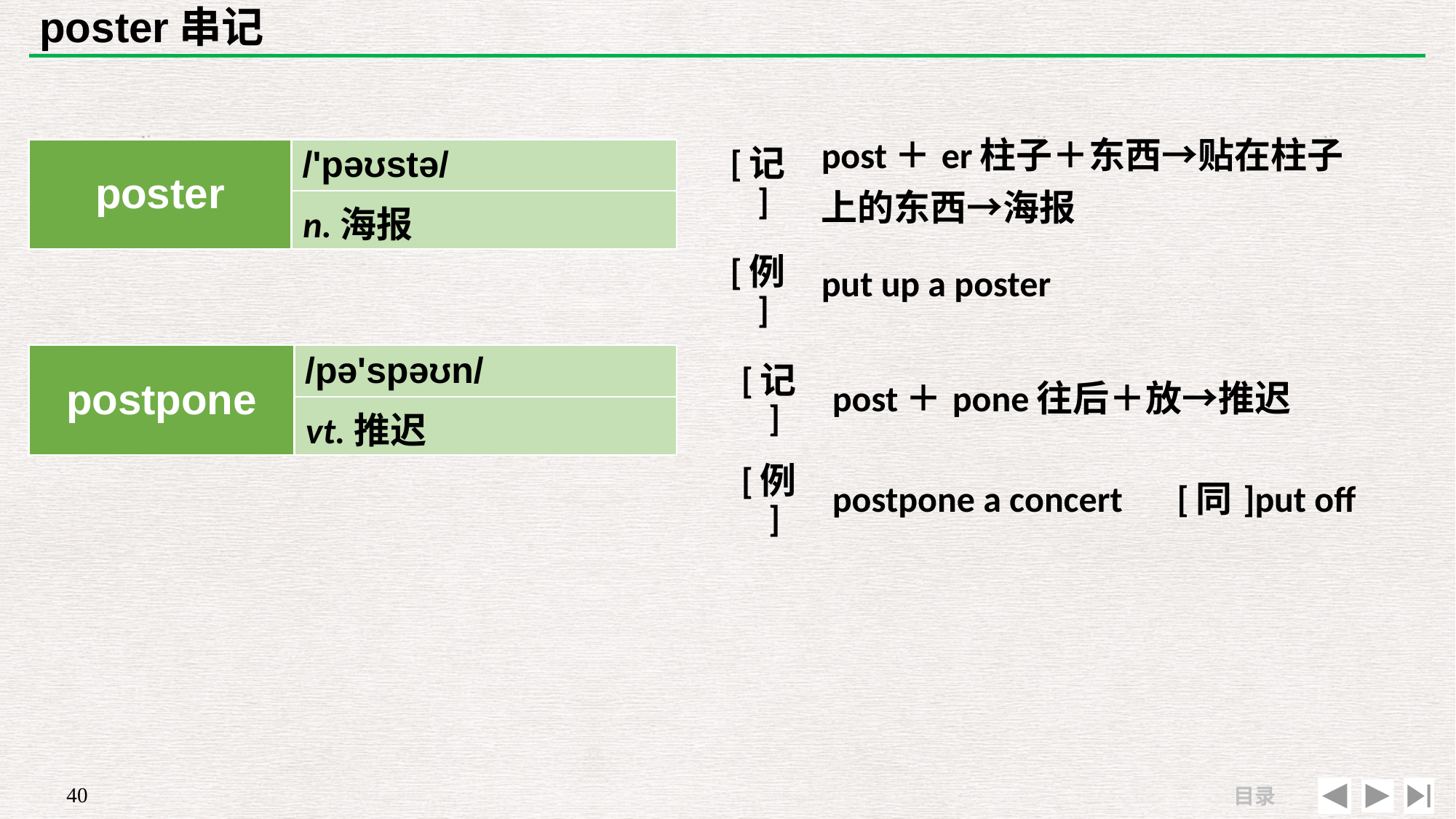

# poster串记

| [记] | post＋er柱子＋东西→贴在柱子上的东西→海报 |
| --- | --- |
| [例] | put up a poster |
| poster | /'pəʊstə/ |
| --- | --- |
|  |  |
n.海报
| postpone | /pə'spəʊn/ |
| --- | --- |
|  |  |
| [记] | post＋pone往后＋放→推迟 |
| --- | --- |
| [例] | postpone a concert　[同]put off |
vt.推迟